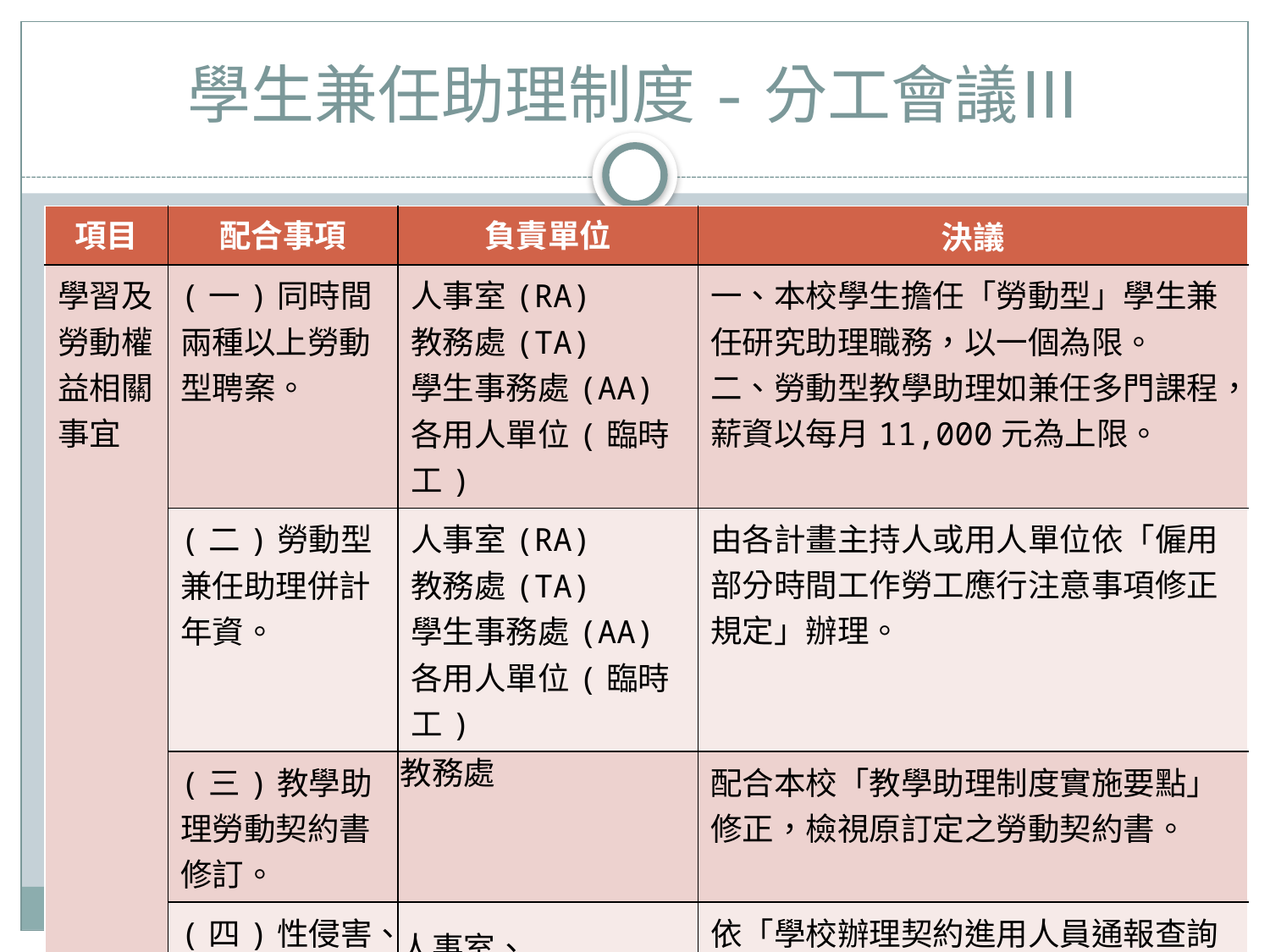

# 學生兼任助理制度-分工會議Ⅲ
| 項目 | 配合事項 | 負責單位 | 決議 |
| --- | --- | --- | --- |
| 學習及勞動權益相關事宜 | (一)同時間兩種以上勞動型聘案。 | 人事室(RA) 教務處(TA) 學生事務處(AA) 各用人單位(臨時工) | 一、本校學生擔任「勞動型」學生兼任研究助理職務，以一個為限。 二、勞動型教學助理如兼任多門課程，薪資以每月11,000元為上限。 |
|  | (二)勞動型兼任助理併計年資。 | 人事室(RA) 教務處(TA) 學生事務處(AA) 各用人單位(臨時工) | 由各計畫主持人或用人單位依「僱用部分時間工作勞工應行注意事項修正規定」辦理。 |
|  | (三)教學助理勞動契約書修訂。 | 教務處 | 配合本校「教學助理制度實施要點」修正，檢視原訂定之勞動契約書。 |
|  | (四)性侵害、性騷擾或性霸凌紀錄查詢通報。 | 人事室、 教務處、 學生事務處 | 依「學校辦理契約進用人員通報查詢作業注意事項」規定，學校進用專、兼職人員前，應依性侵害犯罪防治法之規定查閱受僱人相關紀錄。人事室擬另召開分工會議辦理。 |